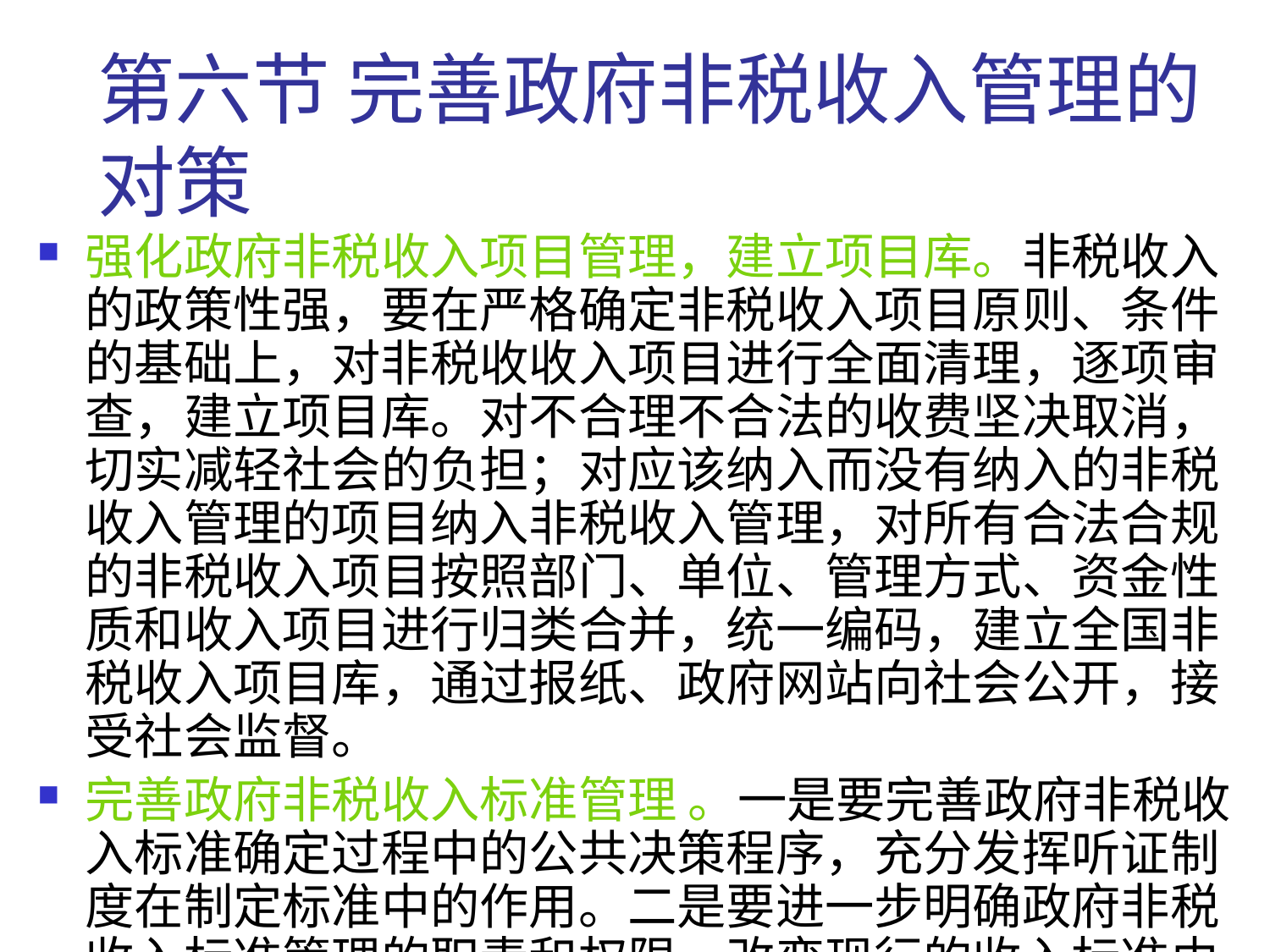

# 第六节 完善政府非税收入管理的对策
强化政府非税收入项目管理，建立项目库。非税收入的政策性强，要在严格确定非税收入项目原则、条件的基础上，对非税收收入项目进行全面清理，逐项审查，建立项目库。对不合理不合法的收费坚决取消，切实减轻社会的负担；对应该纳入而没有纳入的非税收入管理的项目纳入非税收入管理，对所有合法合规的非税收入项目按照部门、单位、管理方式、资金性质和收入项目进行归类合并，统一编码，建立全国非税收入项目库，通过报纸、政府网站向社会公开，接受社会监督。
完善政府非税收入标准管理 。一是要完善政府非税收入标准确定过程中的公共决策程序，充分发挥听证制度在制定标准中的作用。二是要进一步明确政府非税收入标准管理的职责和权限，改变现行的收入标准由物价部门为主财政部门为辅的管理办法。三是标准确定后，要通过相应的手段保证执收单位按标准收取。